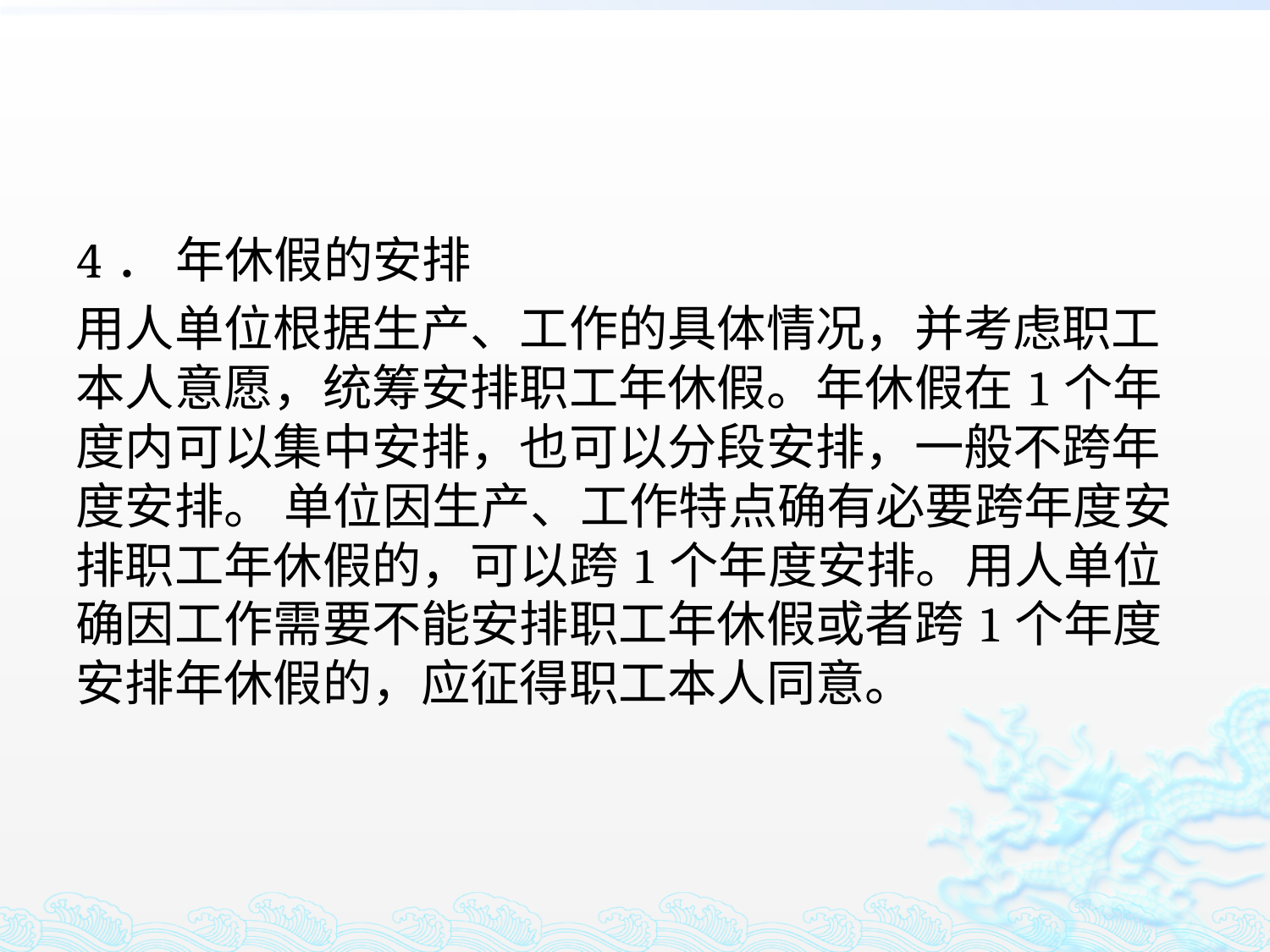

#
4． 年休假的安排
用人单位根据生产、工作的具体情况，并考虑职工本人意愿，统筹安排职工年休假。年休假在1个年度内可以集中安排，也可以分段安排，一般不跨年度安排。 单位因生产、工作特点确有必要跨年度安排职工年休假的，可以跨1个年度安排。用人单位确因工作需要不能安排职工年休假或者跨1个年度安排年休假的，应征得职工本人同意。